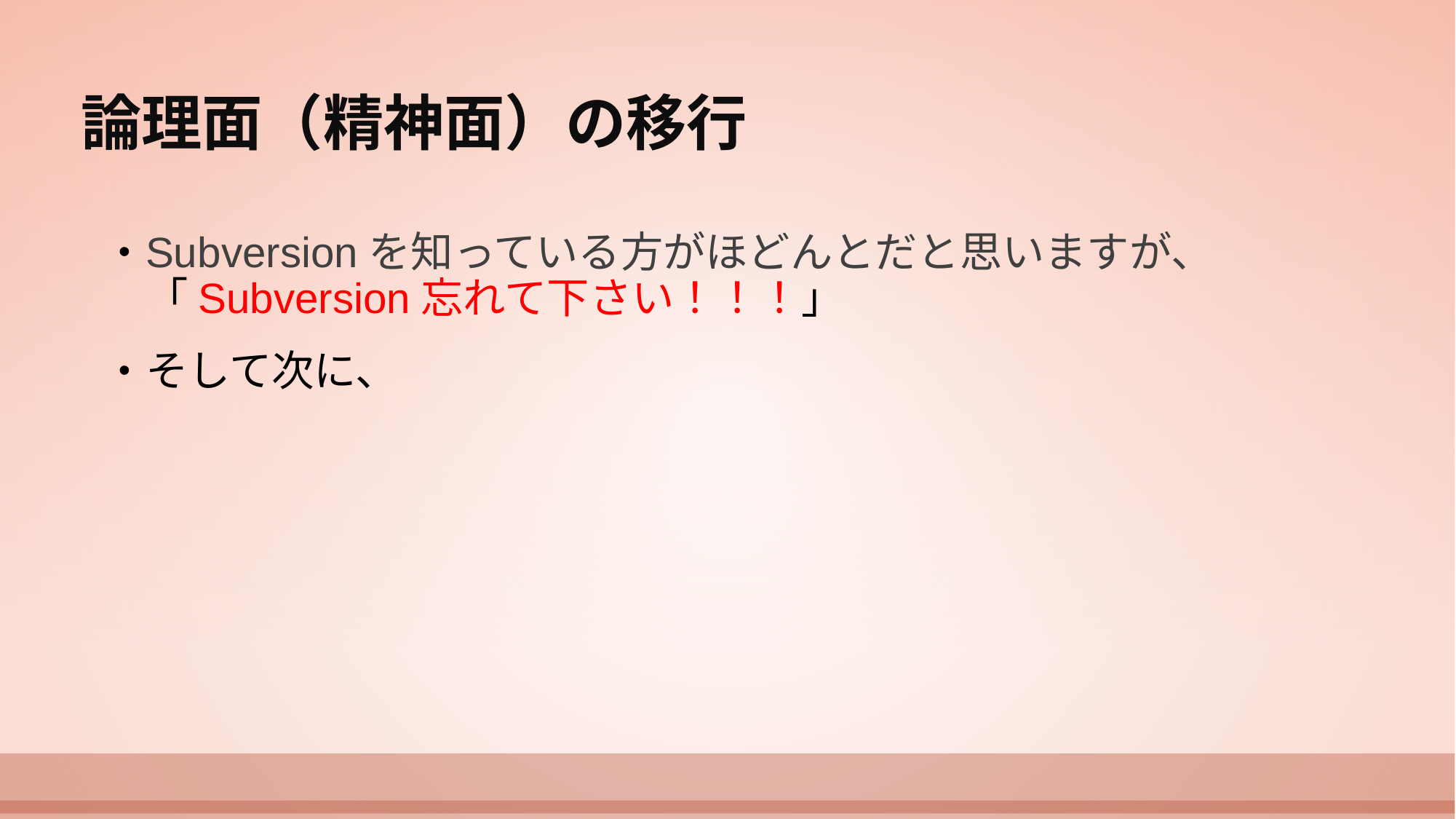

# 論理面（精神面）の移行
Subversionを知っている方がほどんとだと思いますが、「Subversion忘れて下さい！！！」
そして次に、